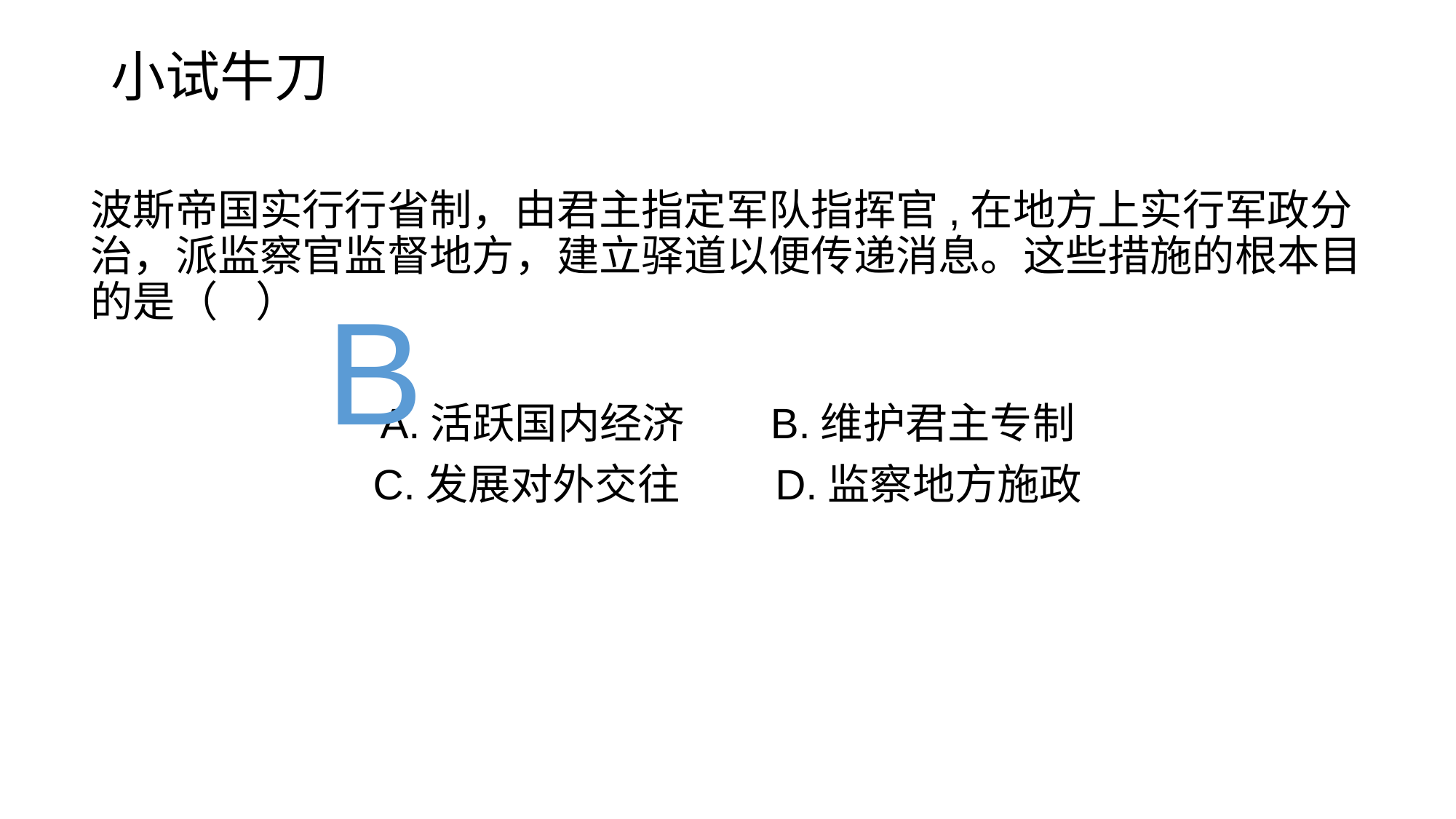

# 小试牛刀
波斯帝国实行行省制，由君主指定军队指挥官,在地方上实行军政分治，派监察官监督地方，建立驿道以便传递消息。这些措施的根本目的是（    ）

A.活跃国内经济        B.维护君主专制
C.发展对外交往         D.监察地方施政
B